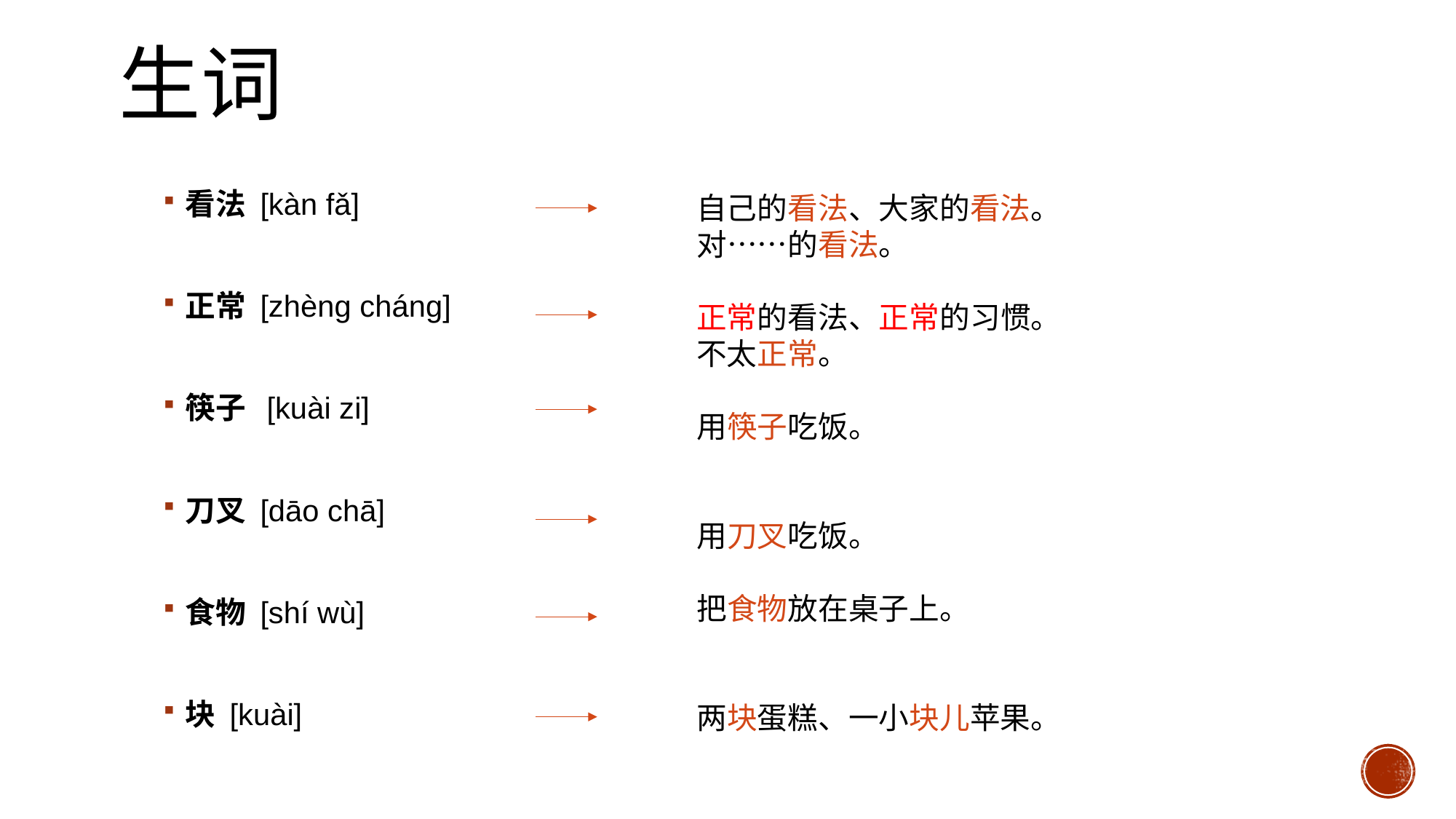

# 生词
看法 [kàn fǎ]

正常 [zhèng cháng]

筷子  [kuài zi]

刀叉 [dāo chā]

食物 [shí wù]

块 [kuài]

自己的看法、大家的看法。
对……的看法。

正常的看法、正常的习惯。
不太正常。

用筷子吃饭。

用刀叉吃饭。

把食物放在桌子上。

两块蛋糕、一小块儿苹果。